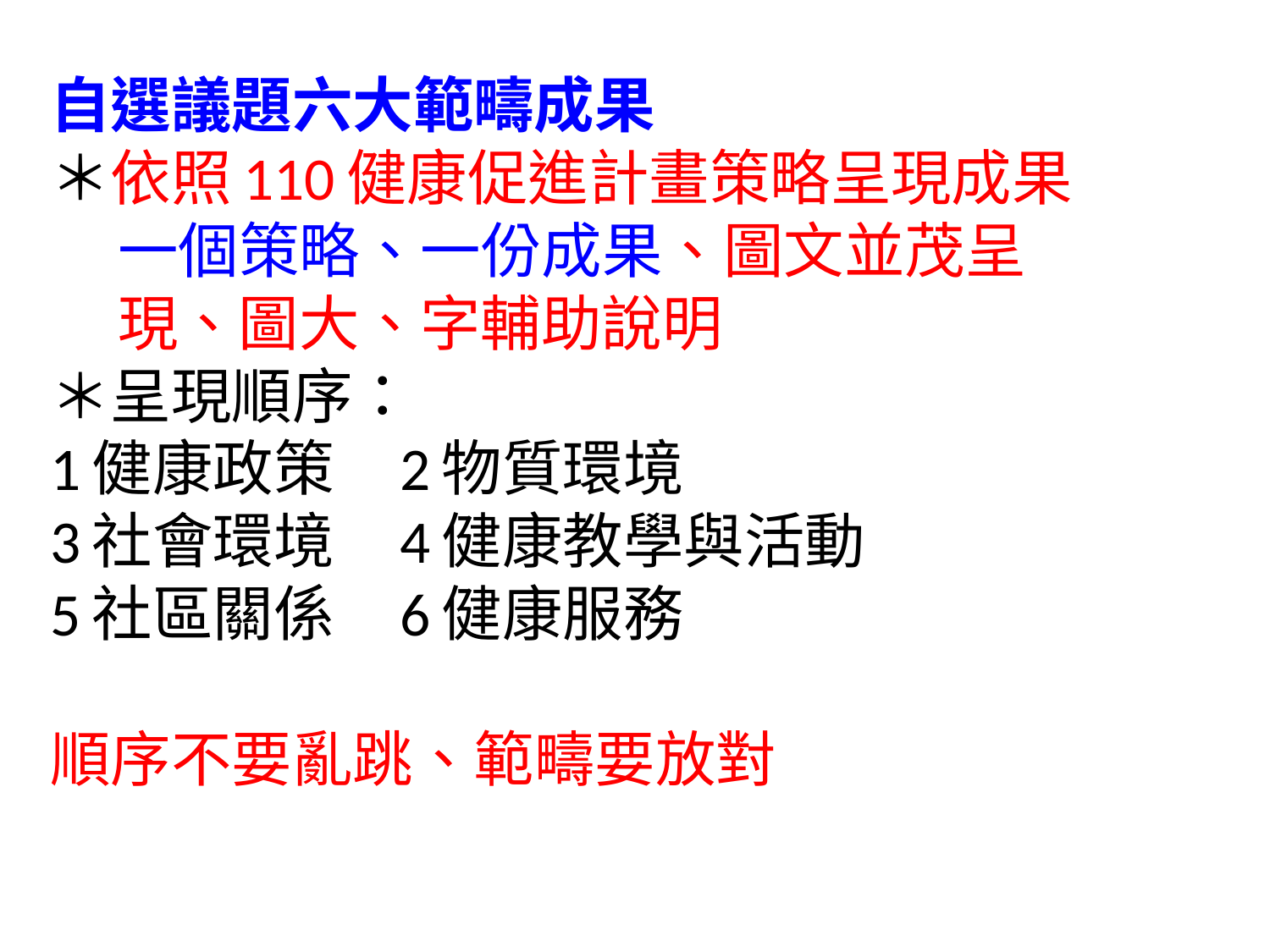

# 自選議題六大範疇成果 ＊依照110健康促進計畫策略呈現成果 一個策略、一份成果、圖文並茂呈 現、圖大、字輔助說明 ＊呈現順序： 1健康政策    2物質環境 3社會環境    4健康教學與活動 5社區關係    6健康服務 順序不要亂跳、範疇要放對